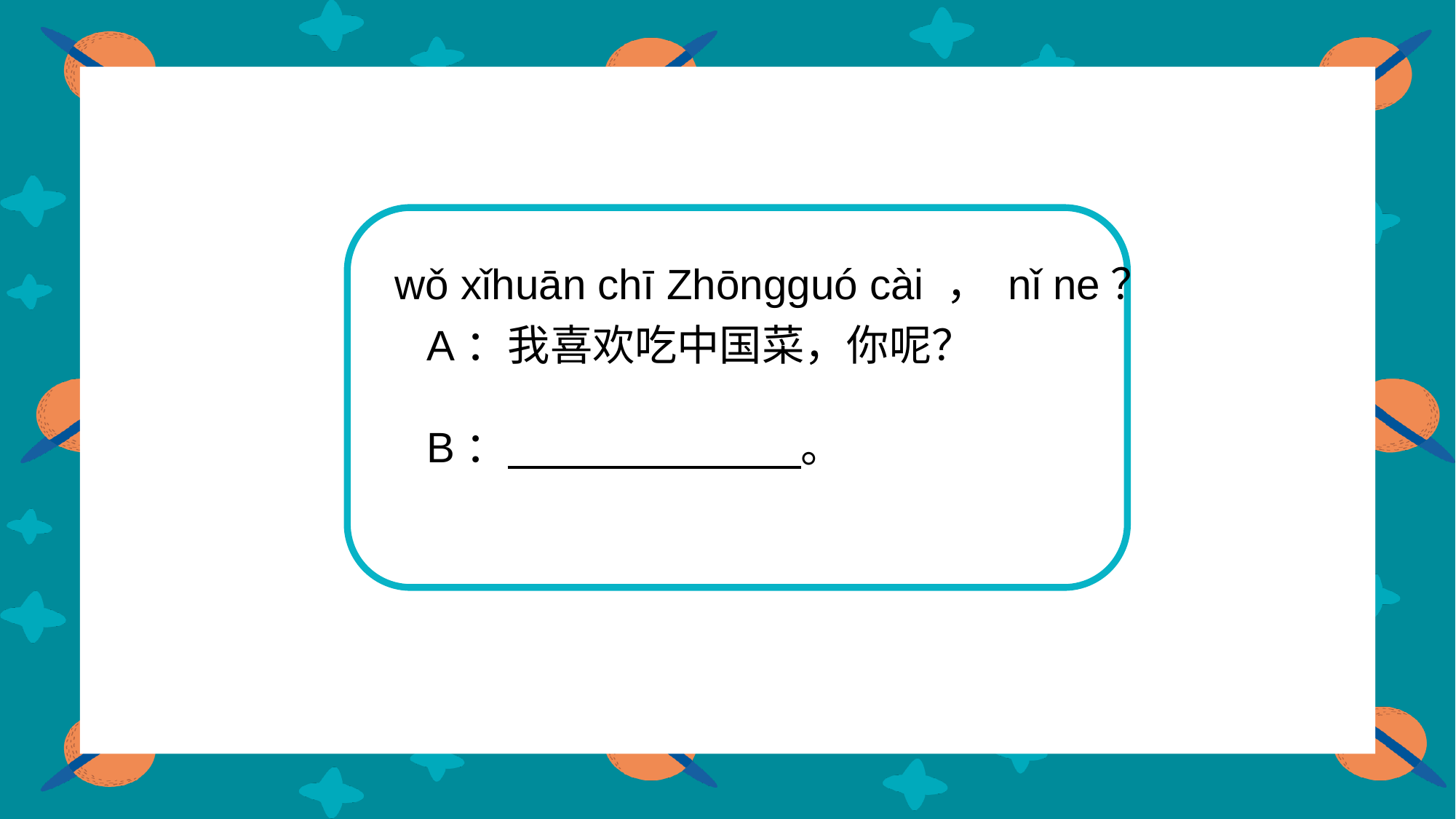

wǒ xǐhuān chī Zhōngguó cài ， nǐ ne？

A：我喜欢吃中国菜，你呢？

B：                               。